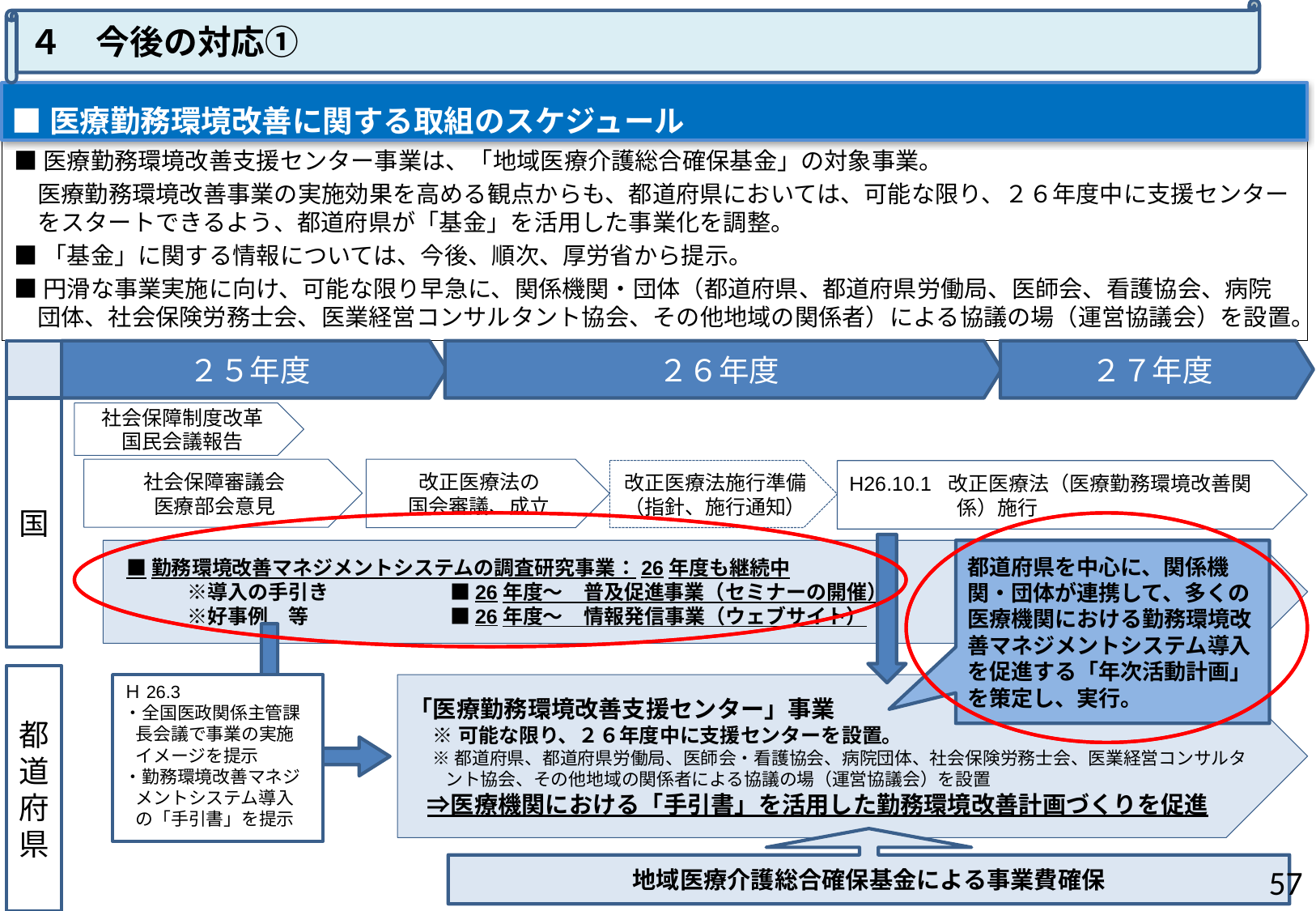

４　今後の対応①
■医療勤務環境改善に関する取組のスケジュール
■医療勤務環境改善支援センター事業は、「地域医療介護総合確保基金」の対象事業。
　医療勤務環境改善事業の実施効果を高める観点からも、都道府県においては、可能な限り、２６年度中に支援センターをスタートできるよう、都道府県が「基金」を活用した事業化を調整。
■「基金」に関する情報については、今後、順次、厚労省から提示。
■円滑な事業実施に向け、可能な限り早急に、関係機関・団体（都道府県、都道府県労働局、医師会、看護協会、病院団体、社会保険労務士会、医業経営コンサルタント協会、その他地域の関係者）による協議の場（運営協議会）を設置。

２５年度
２６年度
２７年度
国
社会保障制度改革
国民会議報告
社会保障審議会
医療部会意見
改正医療法の
国会審議、成立
改正医療法施行準備
（指針、施行通知）
H26.10.1  改正医療法（医療勤務環境改善関係）施行

■勤務環境改善マネジメントシステムの調査研究事業：26年度も継続中
　　　※導入の手引き　　　　　　■26年度～　普及促進事業（セミナーの開催）
　　　※好事例　等　　　　　　　■26年度～　情報発信事業（ウェブサイト）
都道府県を中心に、関係機関・団体が連携して、多くの医療機関における勤務環境改善マネジメントシステム導入を促進する「年次活動計画」を策定し、実行。

都道府県
Ｈ26.3
・全国医政関係主管課長会議で事業の実施イメージを提示
・勤務環境改善マネジメントシステム導入の「手引書」を提示
「医療勤務環境改善支援センター」事業
※可能な限り、２６年度中に支援センターを設置。
※都道府県、都道府県労働局、医師会・看護協会、病院団体、社会保険労務士会、医業経営コンサルタント協会、その他地域の関係者による協議の場（運営協議会）を設置
　⇒医療機関における「手引書」を活用した勤務環境改善計画づくりを促進
地域医療介護総合確保基金による事業費確保
57